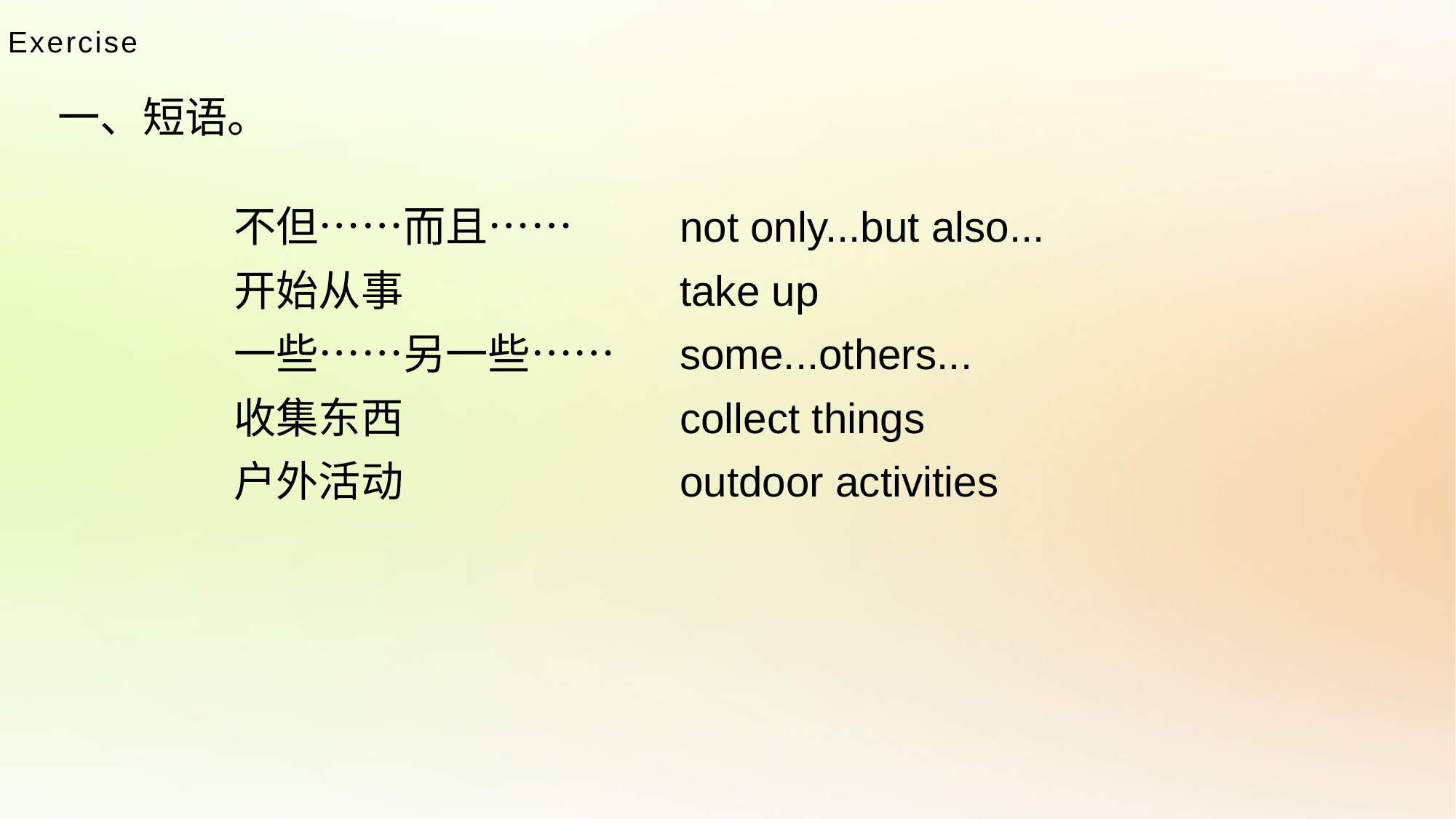

Exercise
一、短语。
不但……而且……
开始从事
一些……另一些……
收集东西
户外活动
not only...but also...
take up
some...others...
collect things
outdoor activities